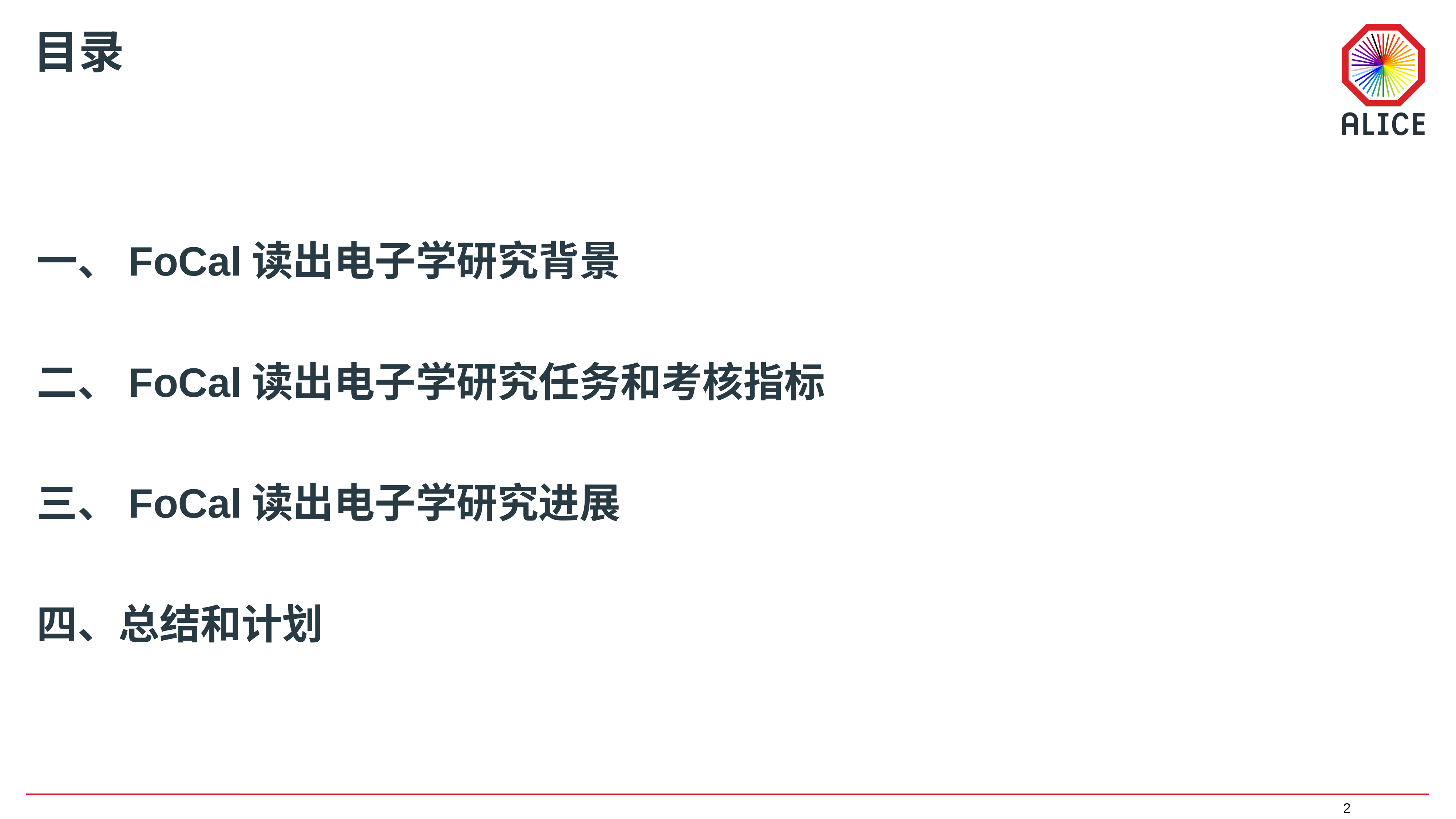

# 目录

一、FoCal读出电子学研究背景

二、FoCal读出电子学研究任务和考核指标

三、FoCal读出电子学研究进展

四、总结和计划
2